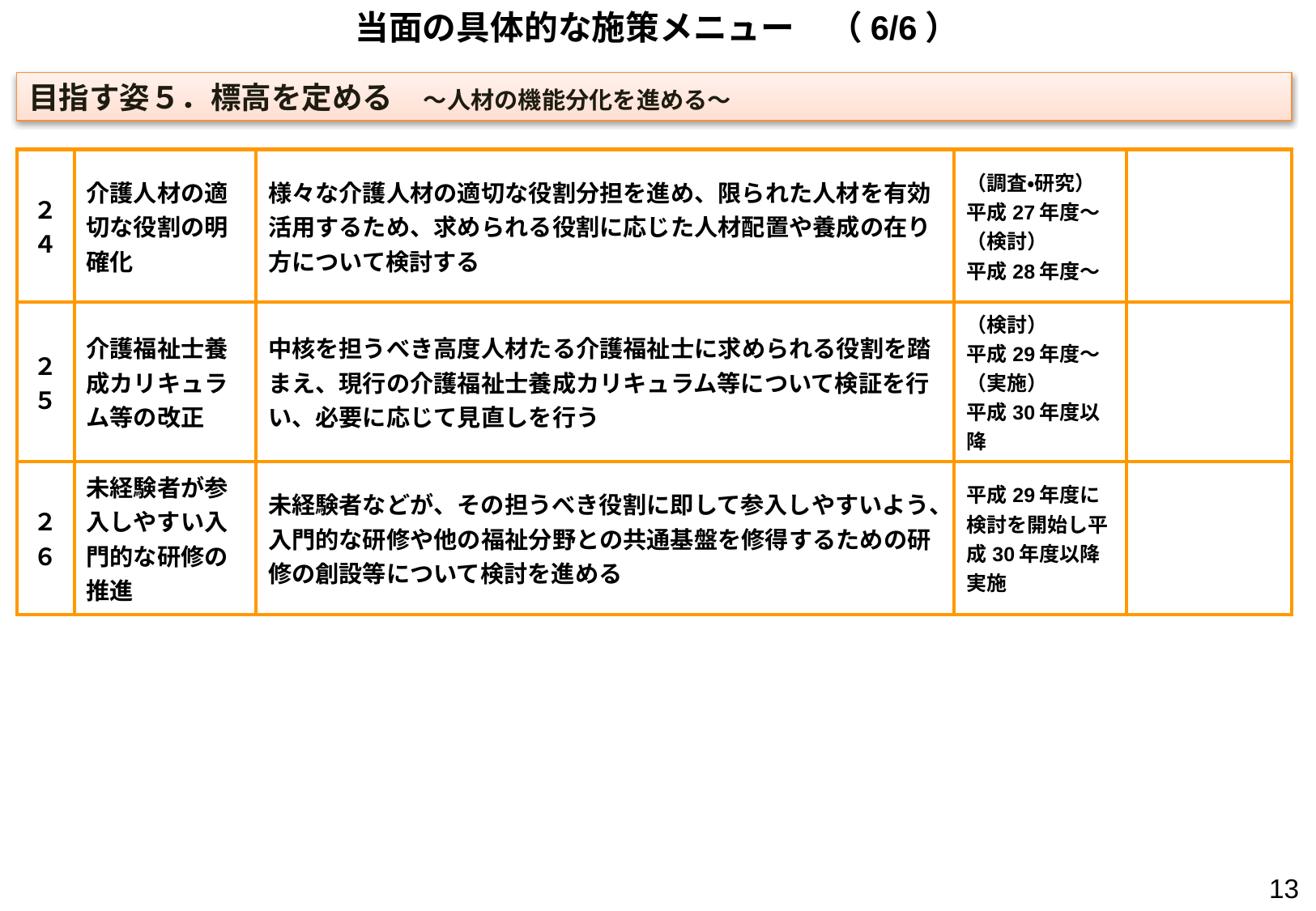

当面の具体的な施策メニュー　（6/6）
目指す姿５．標高を定める　～人材の機能分化を進める～
| ２４ | 介護人材の適切な役割の明確化 | 様々な介護人材の適切な役割分担を進め、限られた人材を有効活用するため、求められる役割に応じた人材配置や養成の在り方について検討する | （調査・研究） 平成27年度～（検討） 平成28年度～ |  |
| --- | --- | --- | --- | --- |
| ２５ | 介護福祉士養成カリキュラム等の改正 | 中核を担うべき高度人材たる介護福祉士に求められる役割を踏まえ、現行の介護福祉士養成カリキュラム等について検証を行い、必要に応じて見直しを行う | （検討） 平成29年度～ （実施） 平成30年度以降 |  |
| ２６ | 未経験者が参入しやすい入門的な研修の推進 | 未経験者などが、その担うべき役割に即して参入しやすいよう、入門的な研修や他の福祉分野との共通基盤を修得するための研修の創設等について検討を進める | 平成29年度に検討を開始し平成30年度以降実施 |  |
13